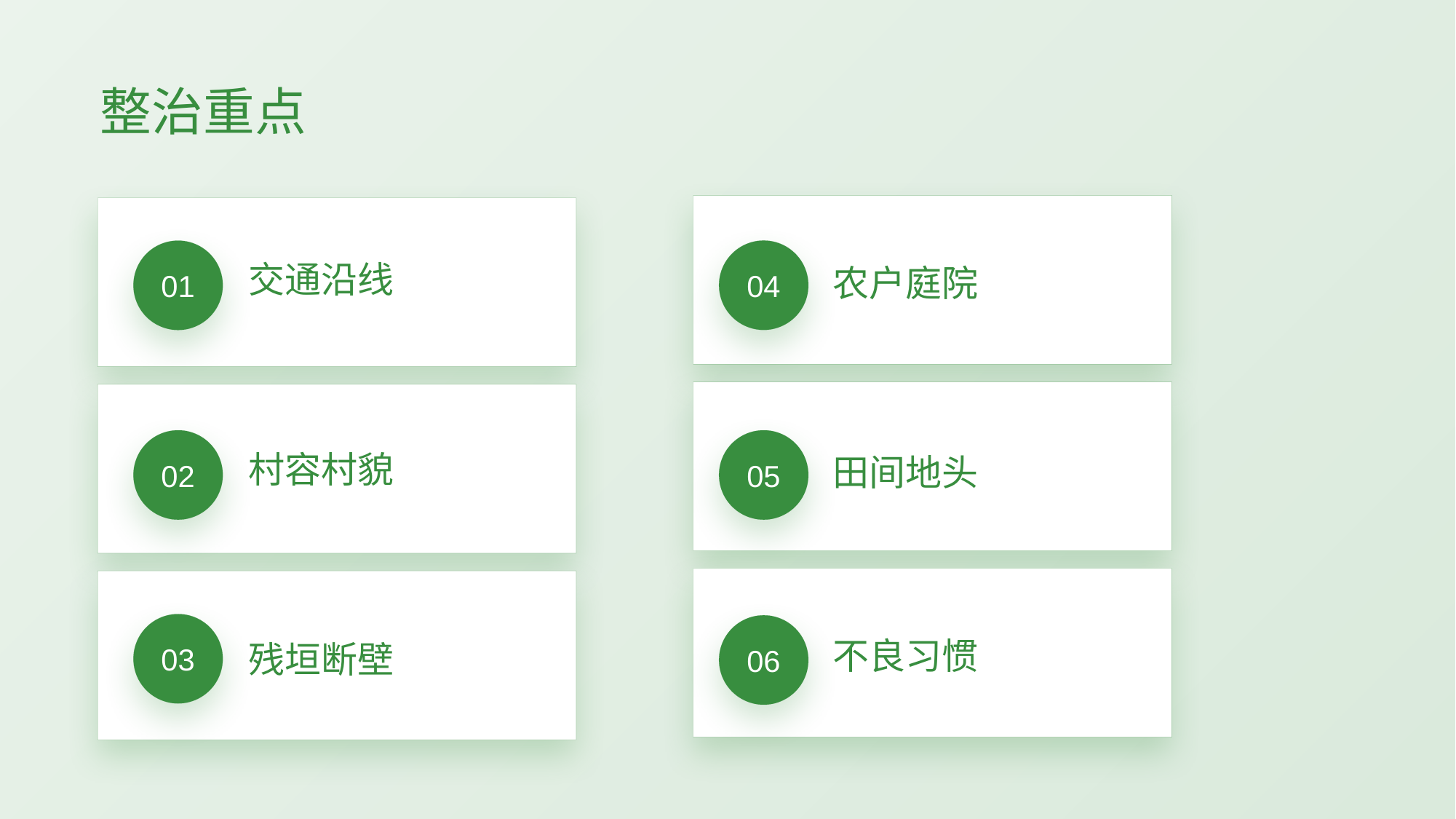

整治重点

04
01
交通沿线
农户庭院
02
05
村容村貌
田间地头
03
06
不良习惯
残垣断壁